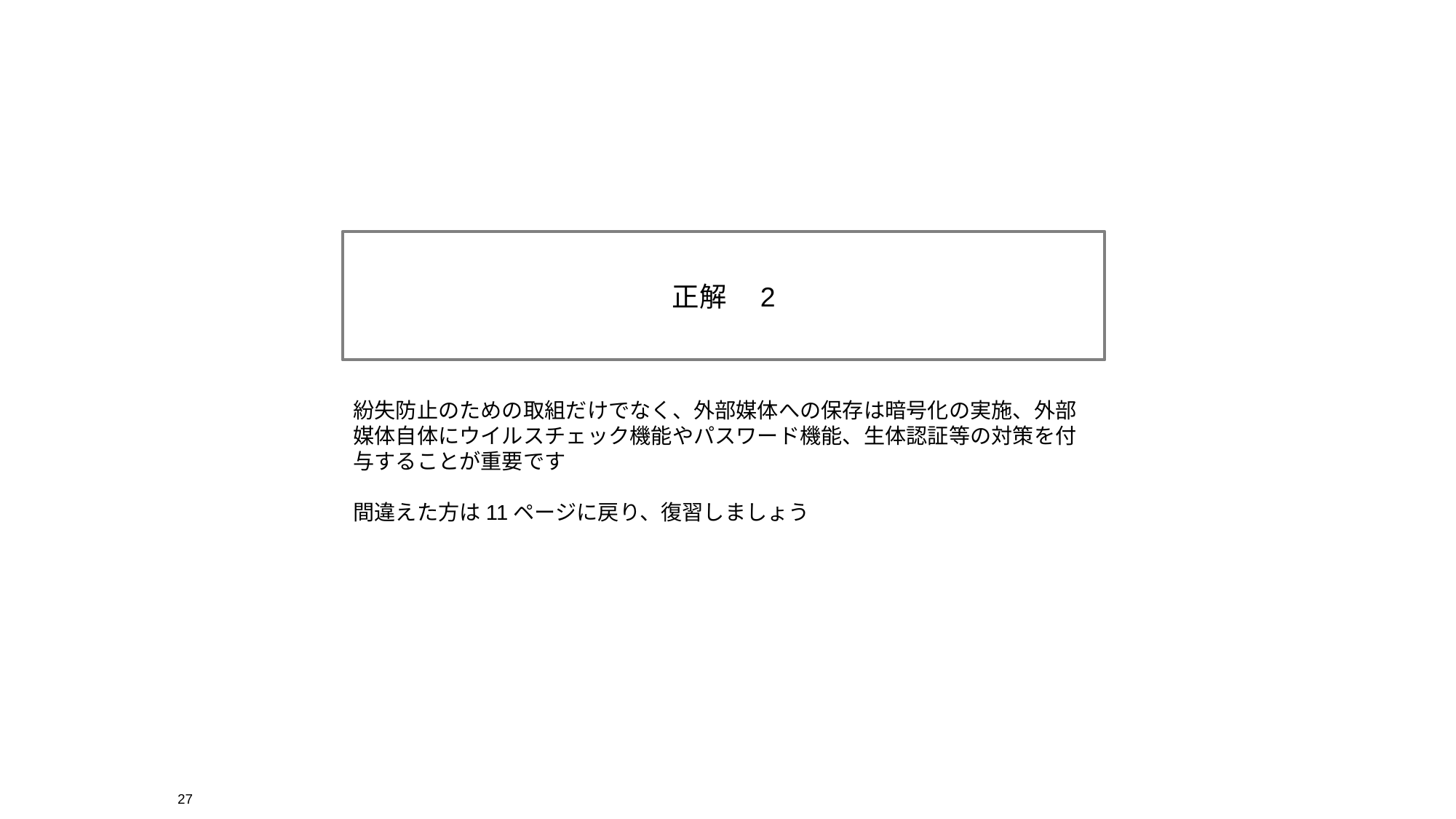

正解　2

紛失防止のための取組だけでなく、外部媒体への保存は暗号化の実施、外部媒体自体にウイルスチェック機能やパスワード機能、生体認証等の対策を付与することが重要です

間違えた方は11ページに戻り、復習しましょう
27